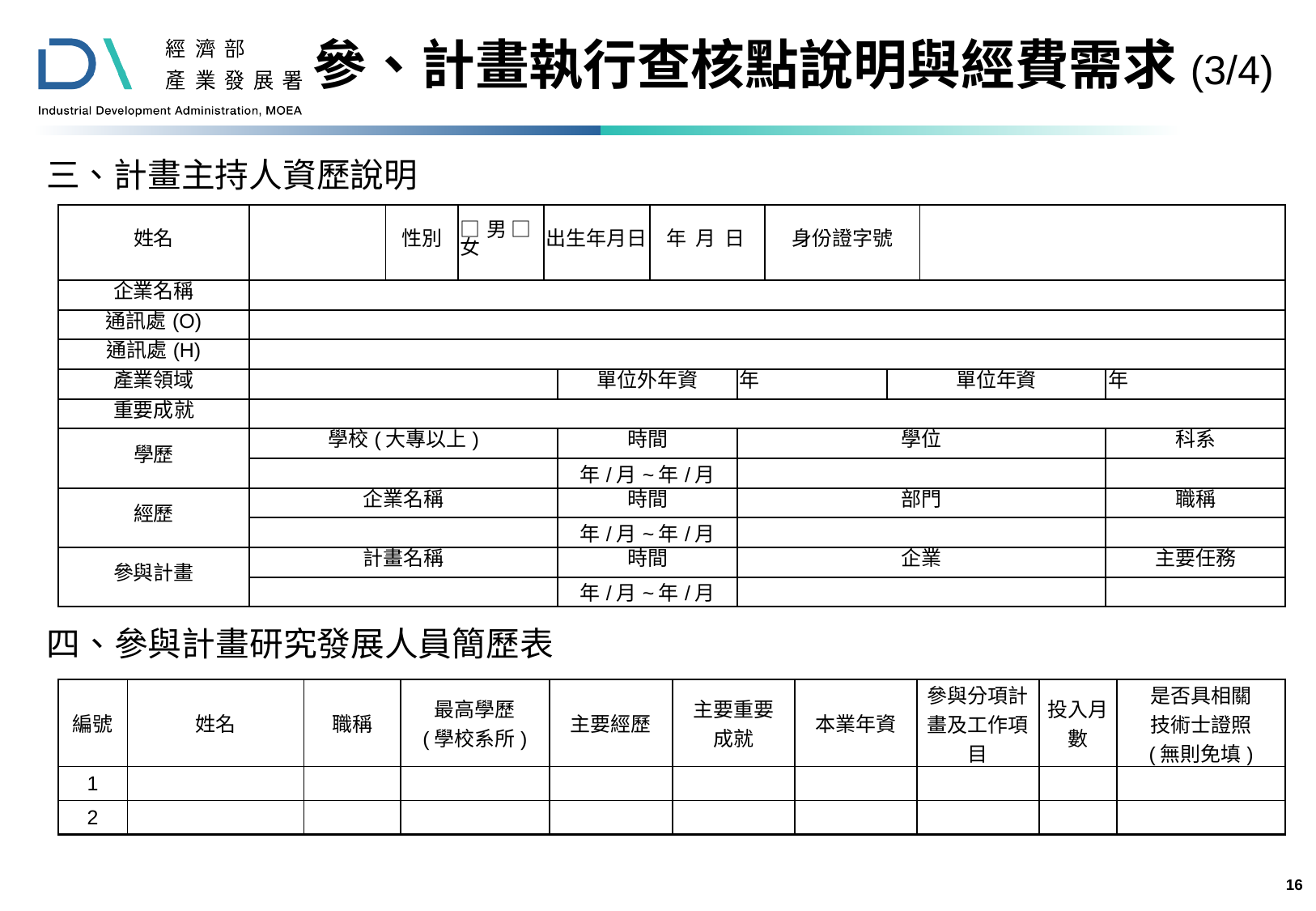

參、計畫執行查核點說明與經費需求(3/4)
三、計畫主持人資歷說明
| 姓名 |  | 性別 | □男 □女 | 出生年月日 |  | 年 月 日 |  | 身份證字號 |  |  |  |
| --- | --- | --- | --- | --- | --- | --- | --- | --- | --- | --- | --- |
| 企業名稱 |  |  |  |  |  |  |  |  |  |  |  |
| 通訊處(O) |  |  |  |  |  |  |  |  |  |  |  |
| 通訊處(H) |  |  |  |  |  |  |  |  |  |  |  |
| 產業領域 |  |  |  |  | 單位外年資 |  | 年 |  | 單位年資 |  | 年 |
| 重要成就 |  |  |  |  |  |  |  |  |  |  |  |
| 學歷 | 學校(大專以上) |  |  |  | 時間 |  | 學位 |  |  |  | 科系 |
|  |  |  |  |  | 年/月~年/月 |  |  |  |  |  |  |
| 經歷 | 企業名稱 |  |  |  | 時間 |  | 部門 |  |  |  | 職稱 |
|  |  |  |  |  | 年/月~年/月 |  |  |  |  |  |  |
| 參與計畫 | 計畫名稱 |  |  |  | 時間 |  | 企業 |  |  |  | 主要任務 |
|  |  |  |  |  | 年/月~年/月 |  |  |  |  |  |  |
四、參與計畫研究發展人員簡歷表
| 編號 | 姓名 | 職稱 | 最高學歷 (學校系所) | 主要經歷 | 主要重要 成就 | 本業年資 | 參與分項計畫及工作項目 | 投入月數 | 是否具相關 技術士證照 (無則免填) |
| --- | --- | --- | --- | --- | --- | --- | --- | --- | --- |
| 1 |  |  |  |  |  |  |  |  |  |
| 2 |  |  |  |  |  |  |  |  |  |
16